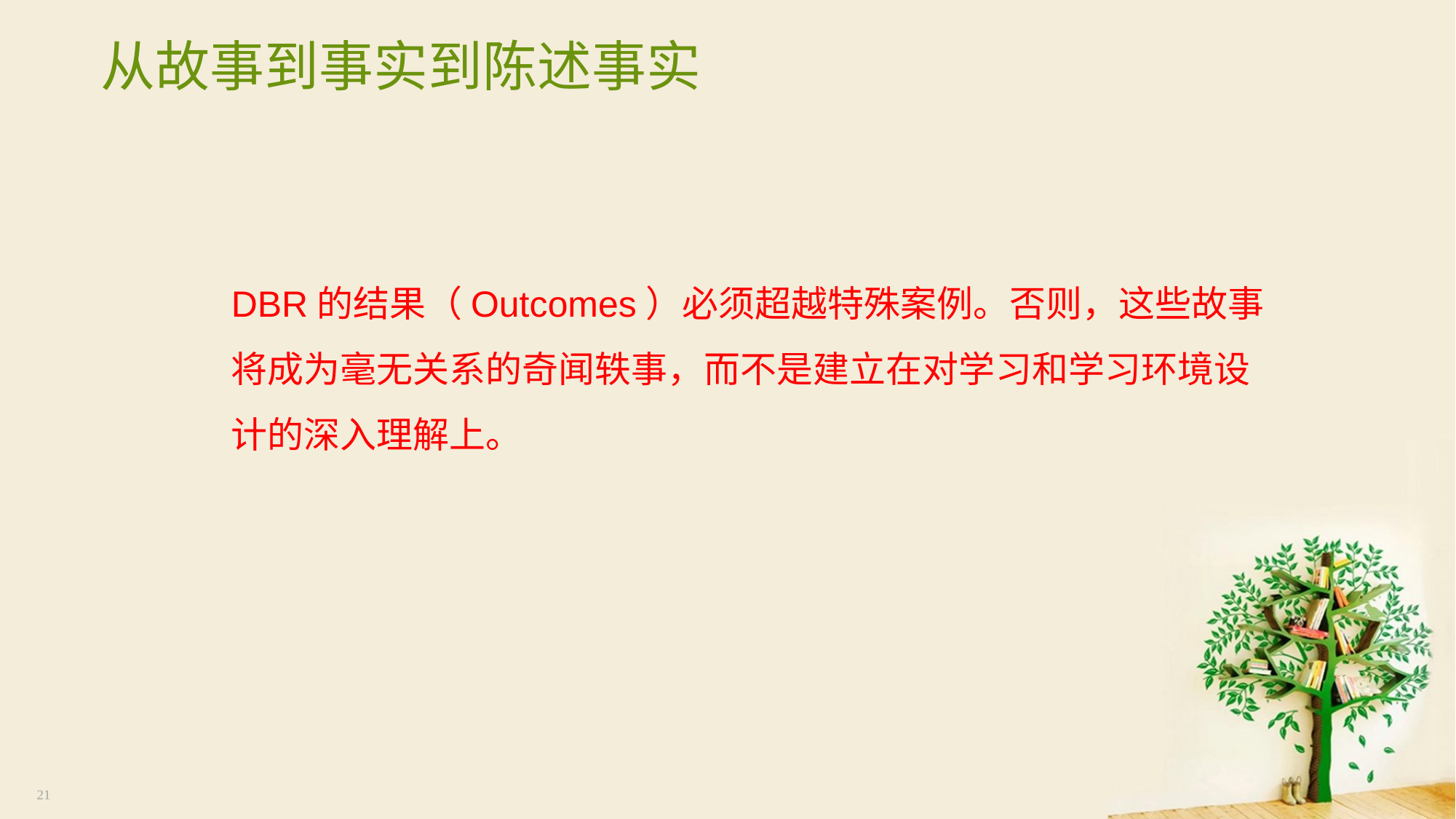

# 从故事到事实到陈述事实
DBR的结果（Outcomes）必须超越特殊案例。否则，这些故事将成为毫无关系的奇闻轶事，而不是建立在对学习和学习环境设计的深入理解上。
21